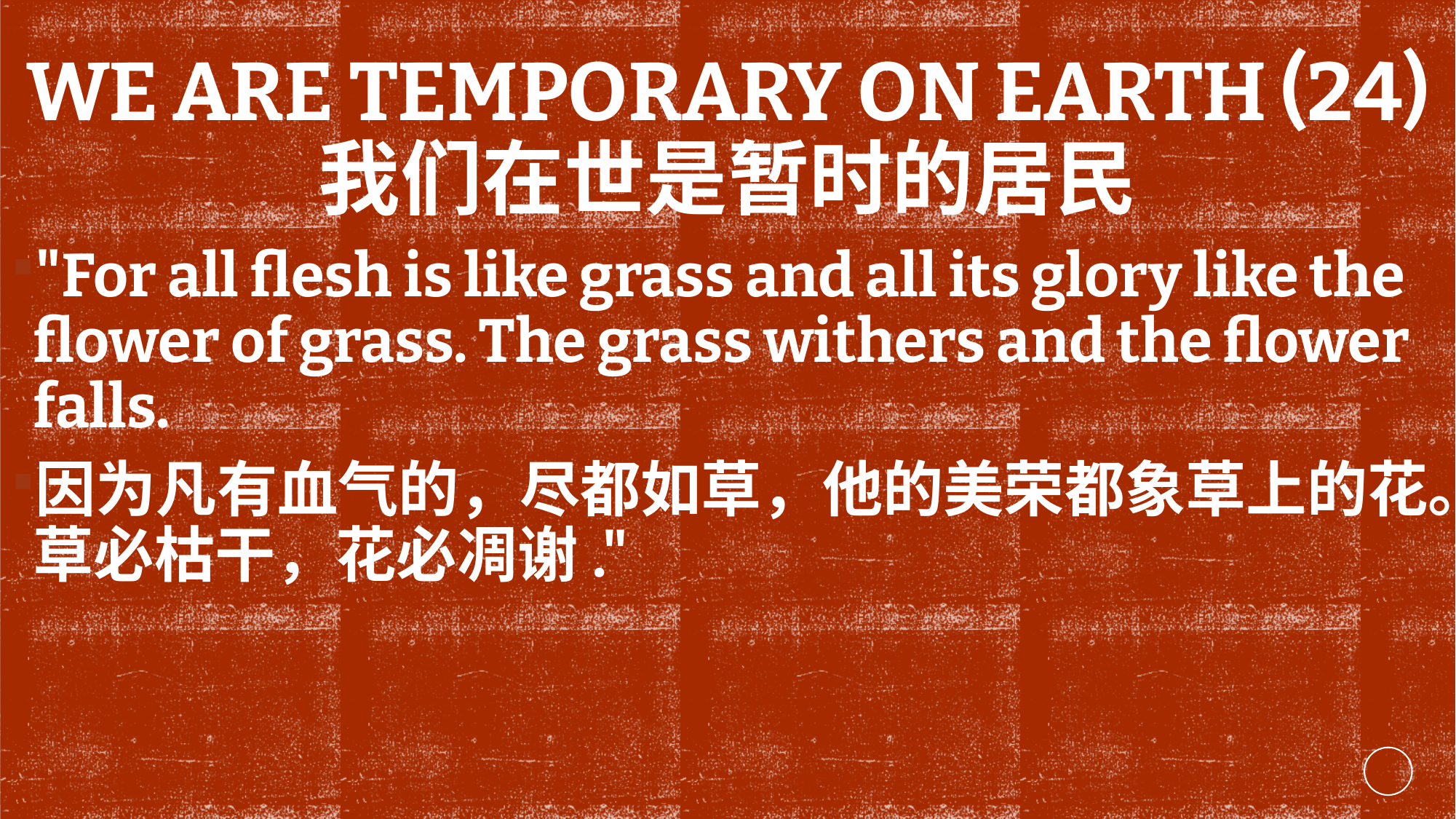

# We are temporary ON EARTH (24) 我们在世是暂时的居民
"For all flesh is like grass and all its glory like the flower of grass. The grass withers and the flower falls.
因为凡有血气的，尽都如草，他的美荣都象草上的花。草必枯干，花必凋谢."